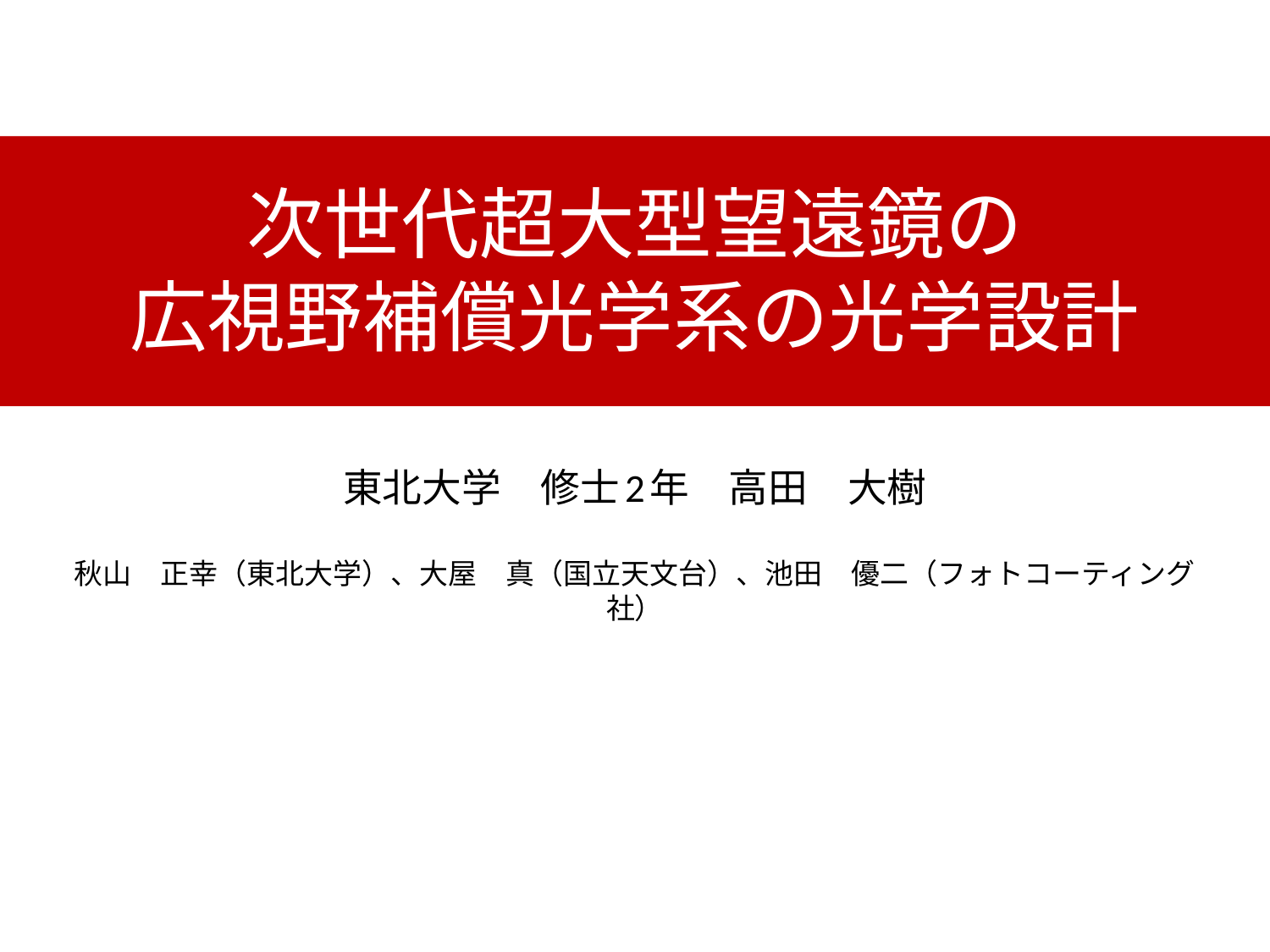

# 次世代超大型望遠鏡の 広視野補償光学系の光学設計
東北大学　修士2年　高田　大樹

秋山　正幸（東北大学）、大屋　真（国立天文台）、池田　優二（フォトコーティング社）